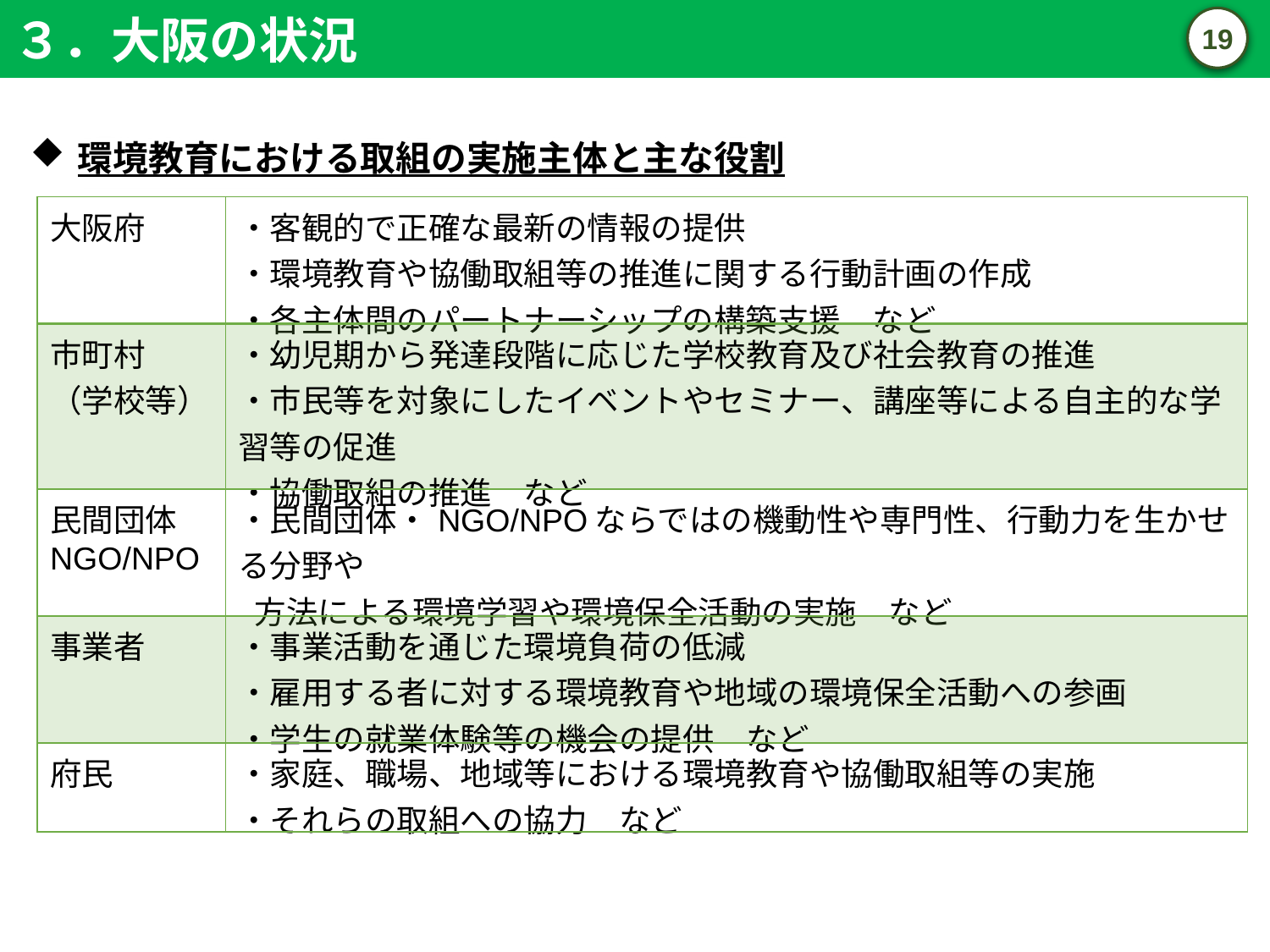

３．大阪の状況
19
環境教育における取組の実施主体と主な役割
| 大阪府 | ・客観的で正確な最新の情報の提供 ・環境教育や協働取組等の推進に関する行動計画の作成 ・各主体間のパートナーシップの構築支援　など |
| --- | --- |
| 市町村 （学校等） | ・幼児期から発達段階に応じた学校教育及び社会教育の推進 ・市民等を対象にしたイベントやセミナー、講座等による自主的な学習等の促進 ・協働取組の推進　など |
| 民間団体 NGO/NPO | ・民間団体・NGO/NPOならではの機動性や専門性、行動力を生かせる分野や 方法による環境学習や環境保全活動の実施　など |
| 事業者 | ・事業活動を通じた環境負荷の低減 ・雇用する者に対する環境教育や地域の環境保全活動への参画　 ・学生の就業体験等の機会の提供　など |
| 府民 | ・家庭、職場、地域等における環境教育や協働取組等の実施 ・それらの取組への協力　など |